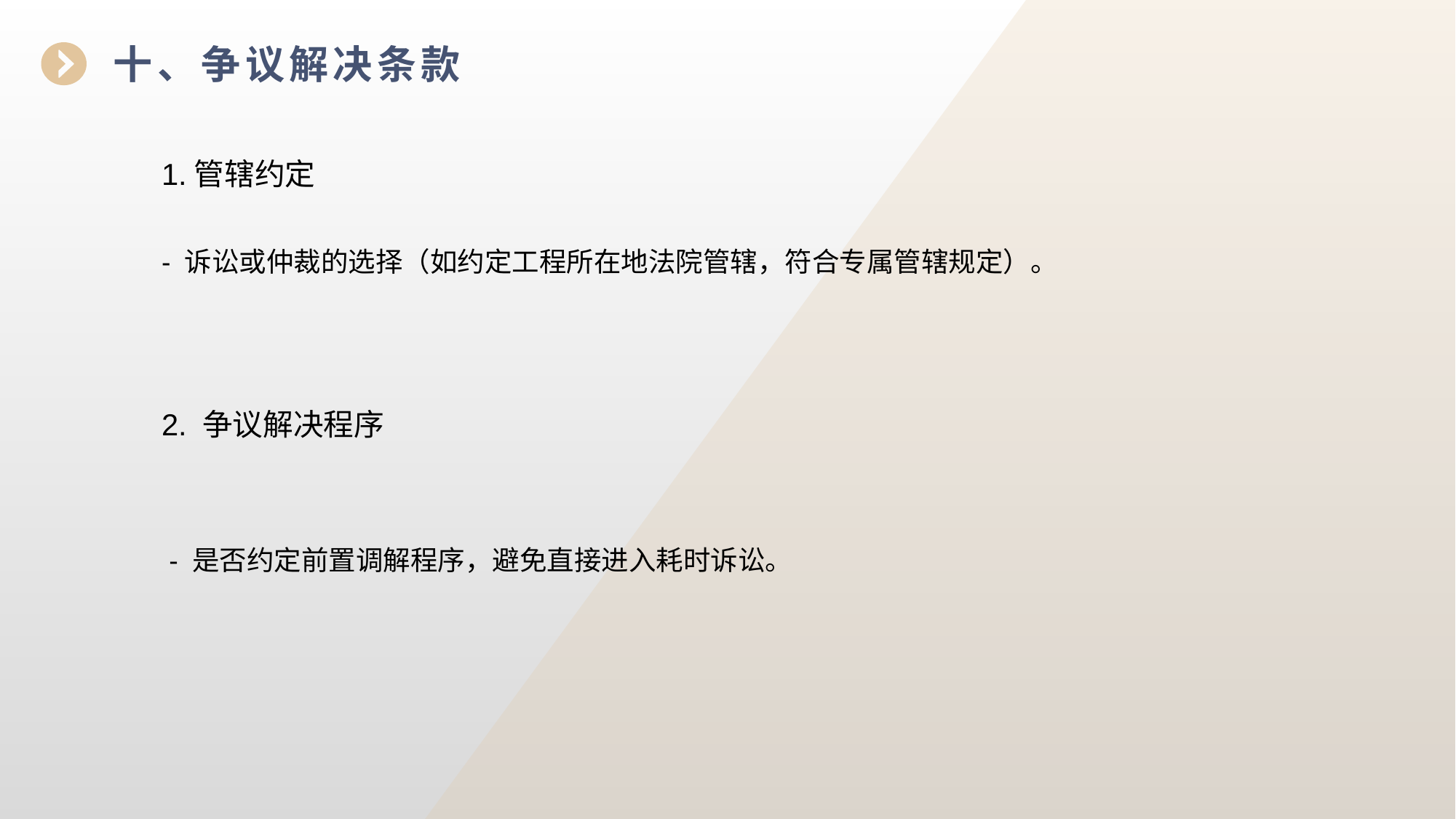

十、争议解决条款

1.管辖约定
- 诉讼或仲裁的选择（如约定工程所在地法院管辖，符合专属管辖规定）。
2. 争议解决程序
- 是否约定前置调解程序，避免直接进入耗时诉讼。